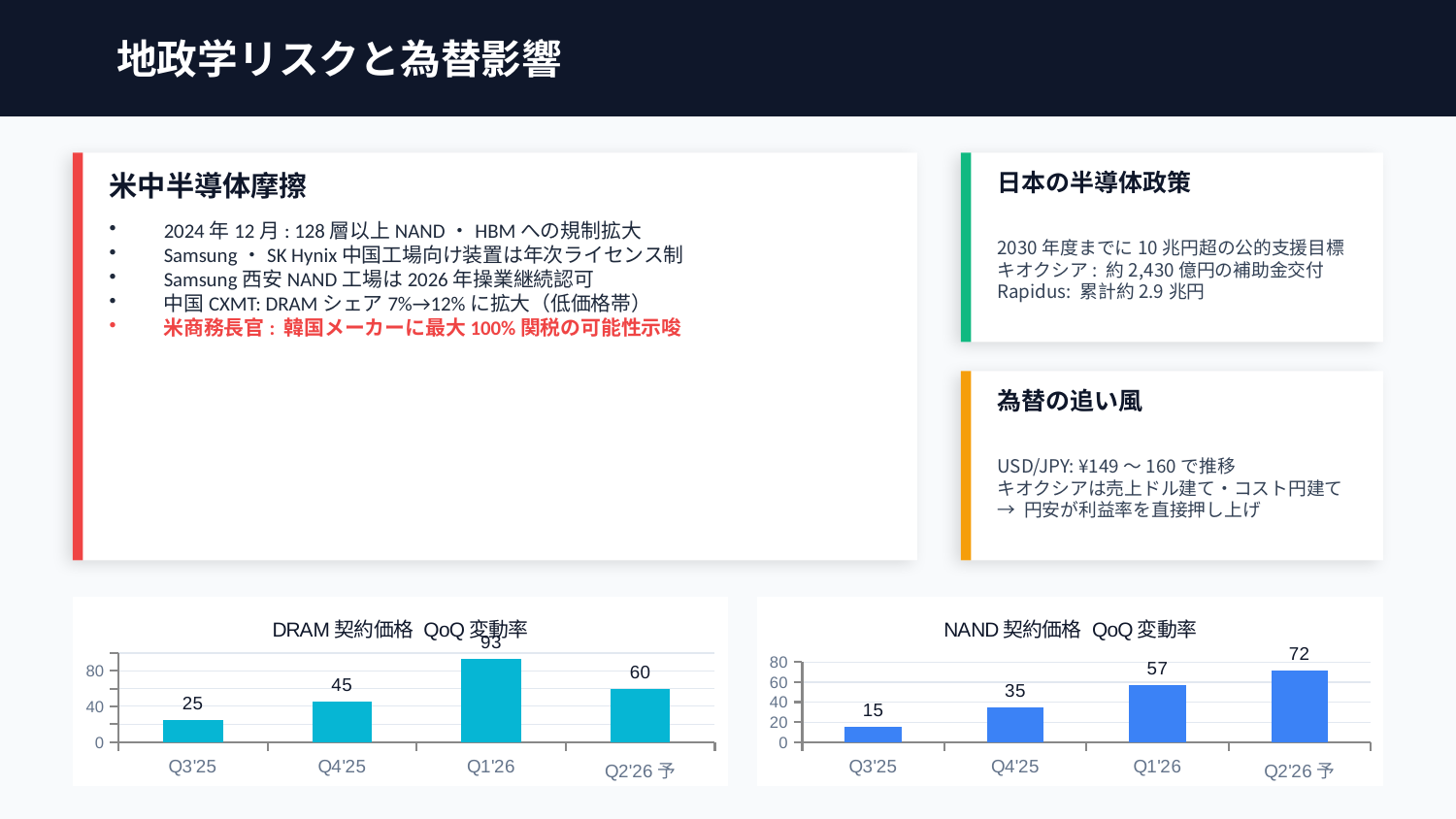

地政学リスクと為替影響

米中半導体摩擦
日本の半導体政策
2030年度までに10兆円超の公的支援目標
キオクシア: 約2,430億円の補助金交付
Rapidus: 累計約2.9兆円
2024年12月: 128層以上NAND・HBMへの規制拡大
Samsung・SK Hynix中国工場向け装置は年次ライセンス制
Samsung西安NAND工場は2026年操業継続認可
中国CXMT: DRAMシェア7%→12%に拡大（低価格帯）
米商務長官: 韓国メーカーに最大100%関税の可能性示唆

為替の追い風
USD/JPY: ¥149〜160で推移
キオクシアは売上ドル建て・コスト円建て
→ 円安が利益率を直接押し上げ

### Chart: DRAM契約価格 QoQ変動率

| Category | DRAM QoQ上昇率（%） |
|---|---|
| Q3'25 | 25.0 |
| Q4'25 | 45.0 |
| Q1'26 | 93.0 |
| Q2'26予 | 60.0 |

### Chart: NAND契約価格 QoQ変動率

| Category | NAND QoQ上昇率（%） |
|---|---|
| Q3'25 | 15.0 |
| Q4'25 | 35.0 |
| Q1'26 | 57.0 |
| Q2'26予 | 72.0 |